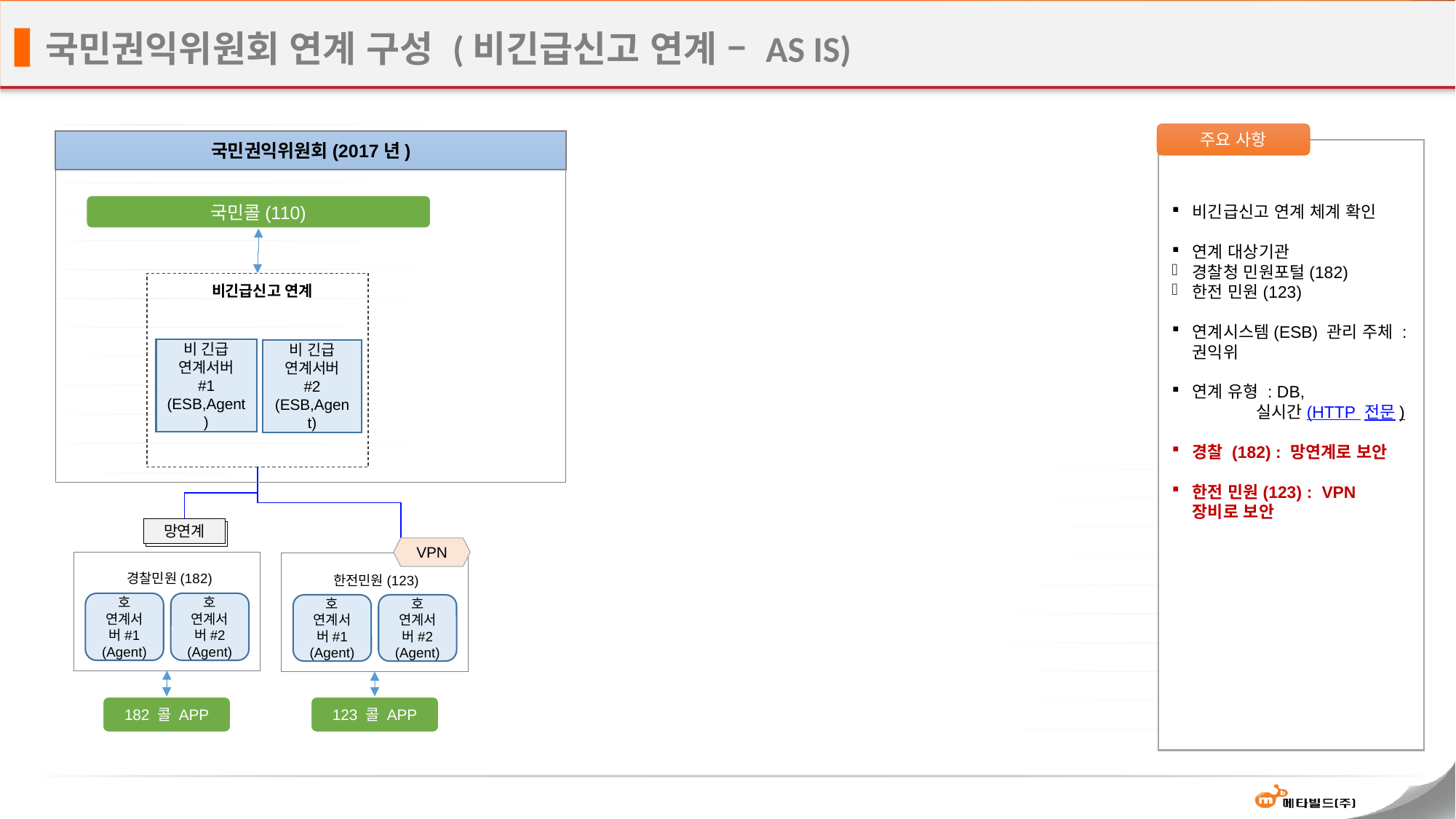

# 국민권익위원회 연계 구성 (비긴급신고 연계 – AS IS)
주요 사항
국민권익위원회(2017년)

국민콜(110)
비긴급신고 연계 체계 확인

연계 대상기관
경찰청 민원포털(182)
한전 민원(123)

연계시스템(ESB) 관리 주체 : 권익위

연계 유형 : DB,
                 실시간(HTTP 전문)

경찰 (182) : 망연계로 보안

한전 민원(123) :  VPN 장비로 보안

비긴급신고 연계
비 긴급
연계서버
#1
(ESB,Agent)
비 긴급
연계서버
#2
(ESB,Agent)
망연계
망연계
VPN

경찰민원(182)
호 연계서버#1
(Agent)
호 연계서버#2
(Agent)

한전민원(123)
호 연계서버#1
(Agent)
호 연계서버#2
(Agent)
182 콜 APP
123 콜 APP